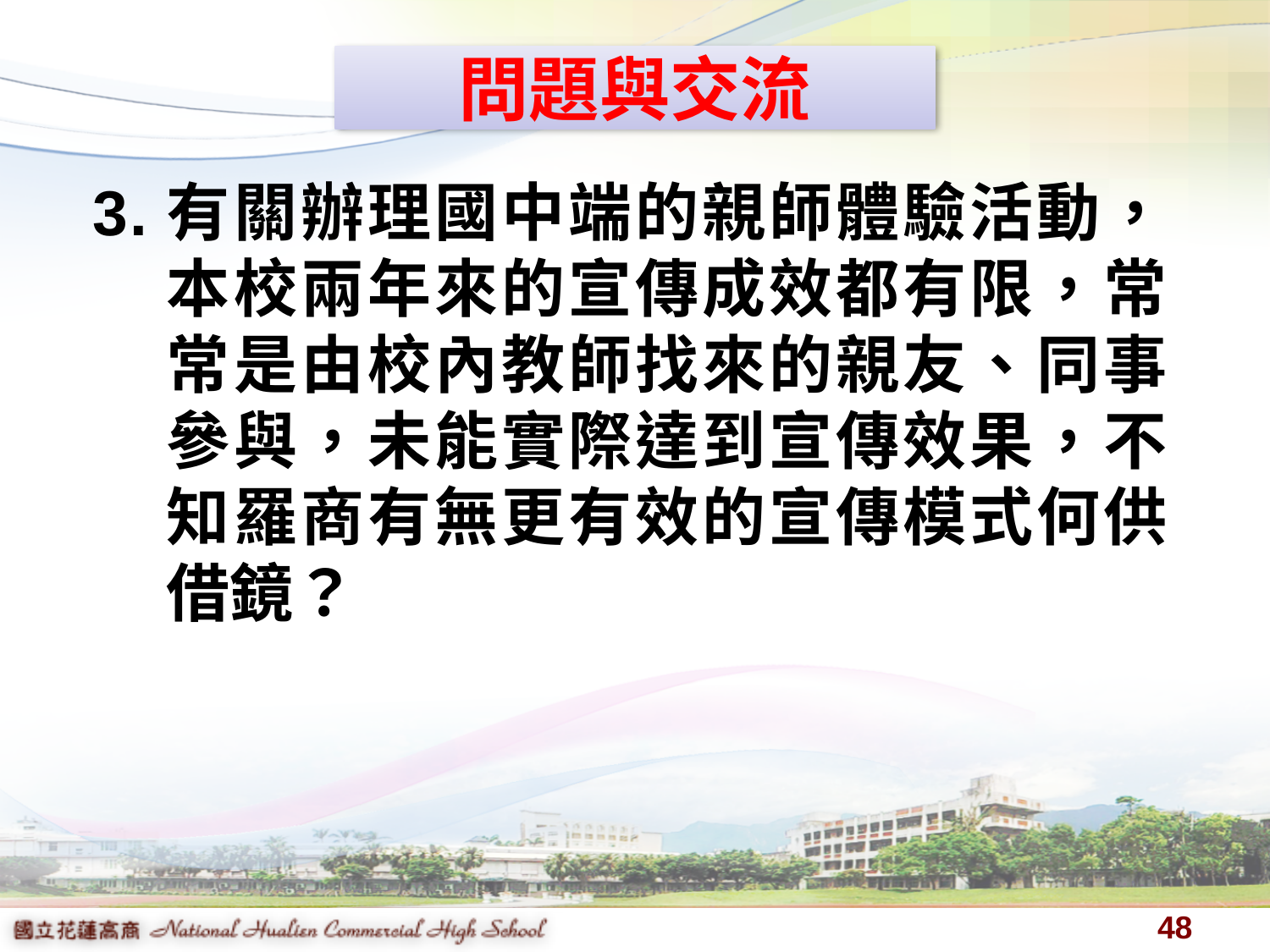

問題與交流
有關辦理國中端的親師體驗活動，本校兩年來的宣傳成效都有限，常常是由校內教師找來的親友、同事參與，未能實際達到宣傳效果，不知羅商有無更有效的宣傳模式何供借鏡？